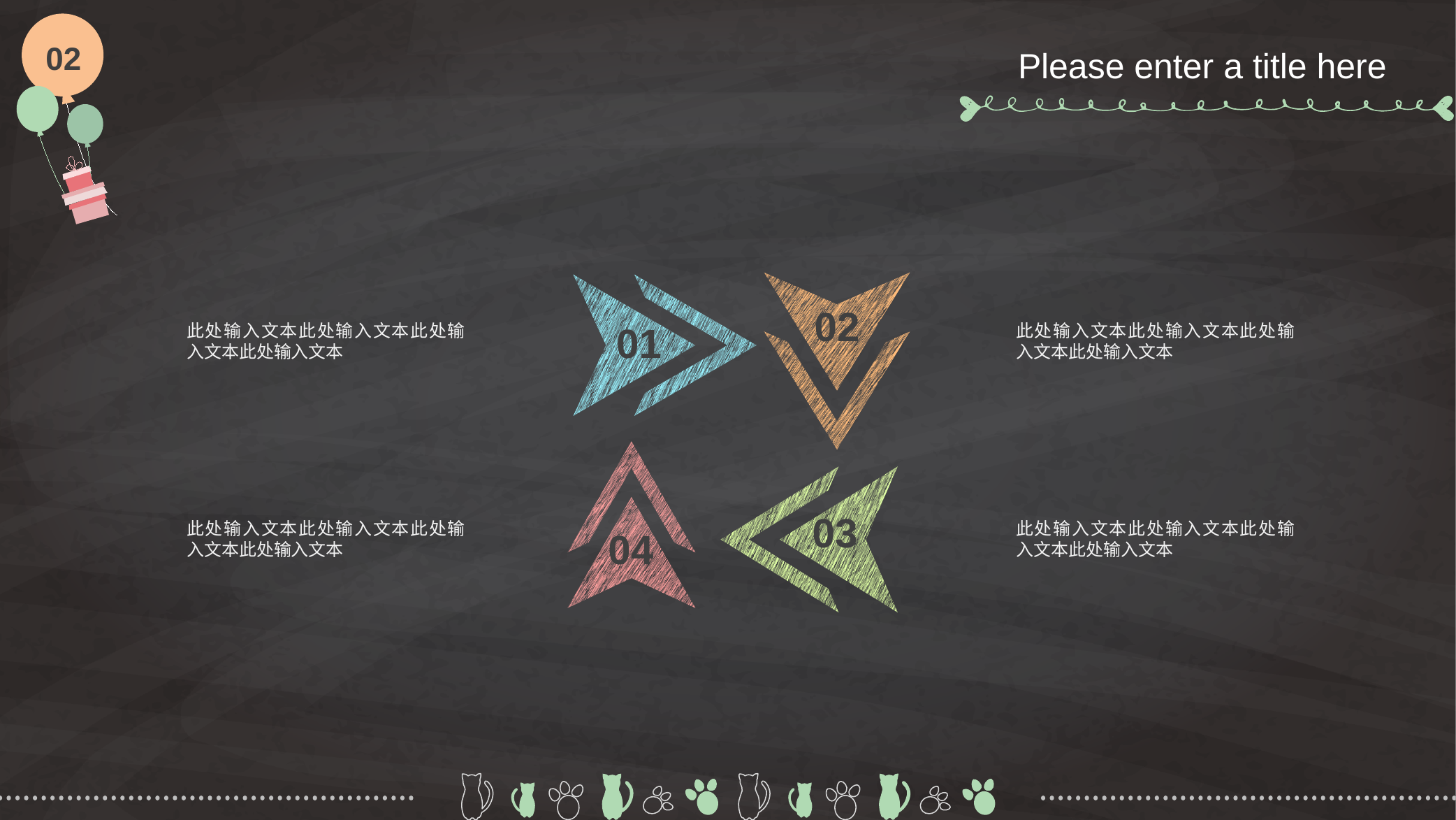

02
Please enter a title here

此处输入文本此处输入文本此处输入文本此处输入文本
01
此处输入文本此处输入文本此处输入文本此处输入文本
02
此处输入文本此处输入文本此处输入文本此处输入文本
03
此处输入文本此处输入文本此处输入文本此处输入文本
04